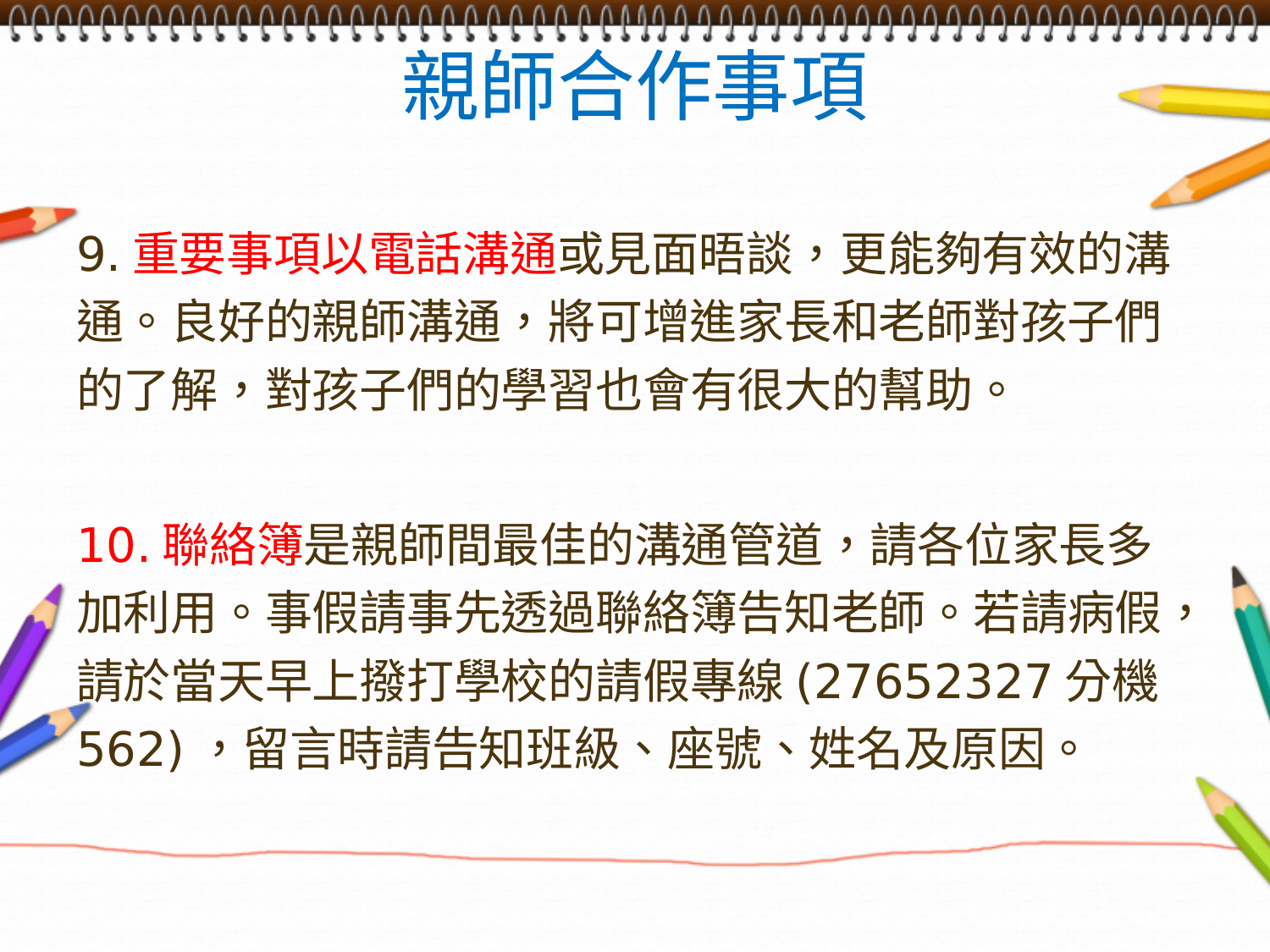

親師合作事項
9.重要事項以電話溝通或見面晤談，更能夠有效的溝通。良好的親師溝通，將可增進家長和老師對孩子們的了解，對孩子們的學習也會有很大的幫助。

10.聯絡簿是親師間最佳的溝通管道，請各位家長多加利用。事假請事先透過聯絡簿告知老師。若請病假，請於當天早上撥打學校的請假專線(27652327分機562)，留言時請告知班級、座號、姓名及原因。